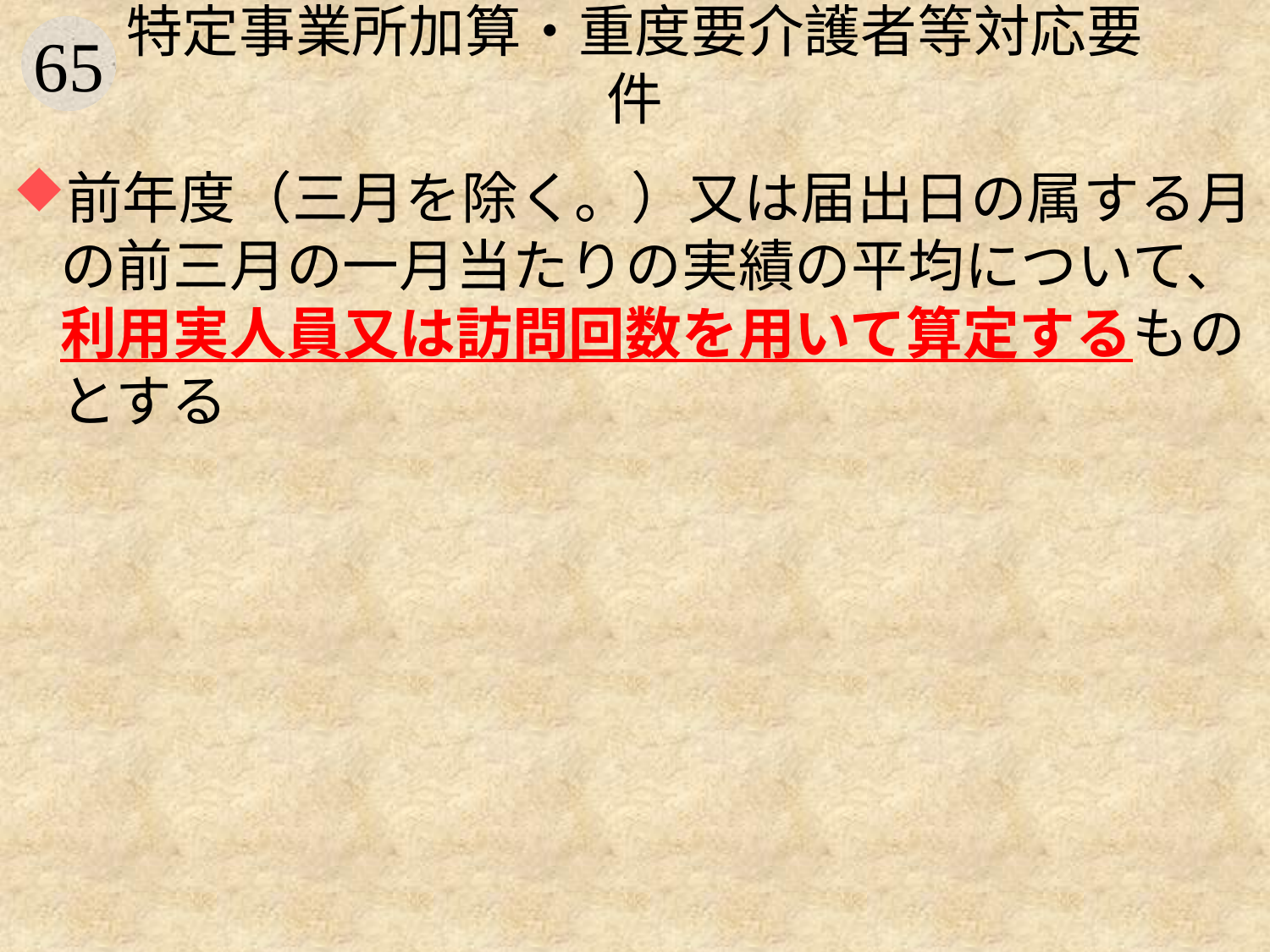

# 特定事業所加算・重度要介護者等対応要件
前年度（三月を除く。）又は届出日の属する月の前三月の一月当たりの実績の平均について、利用実人員又は訪問回数を用いて算定するものとする